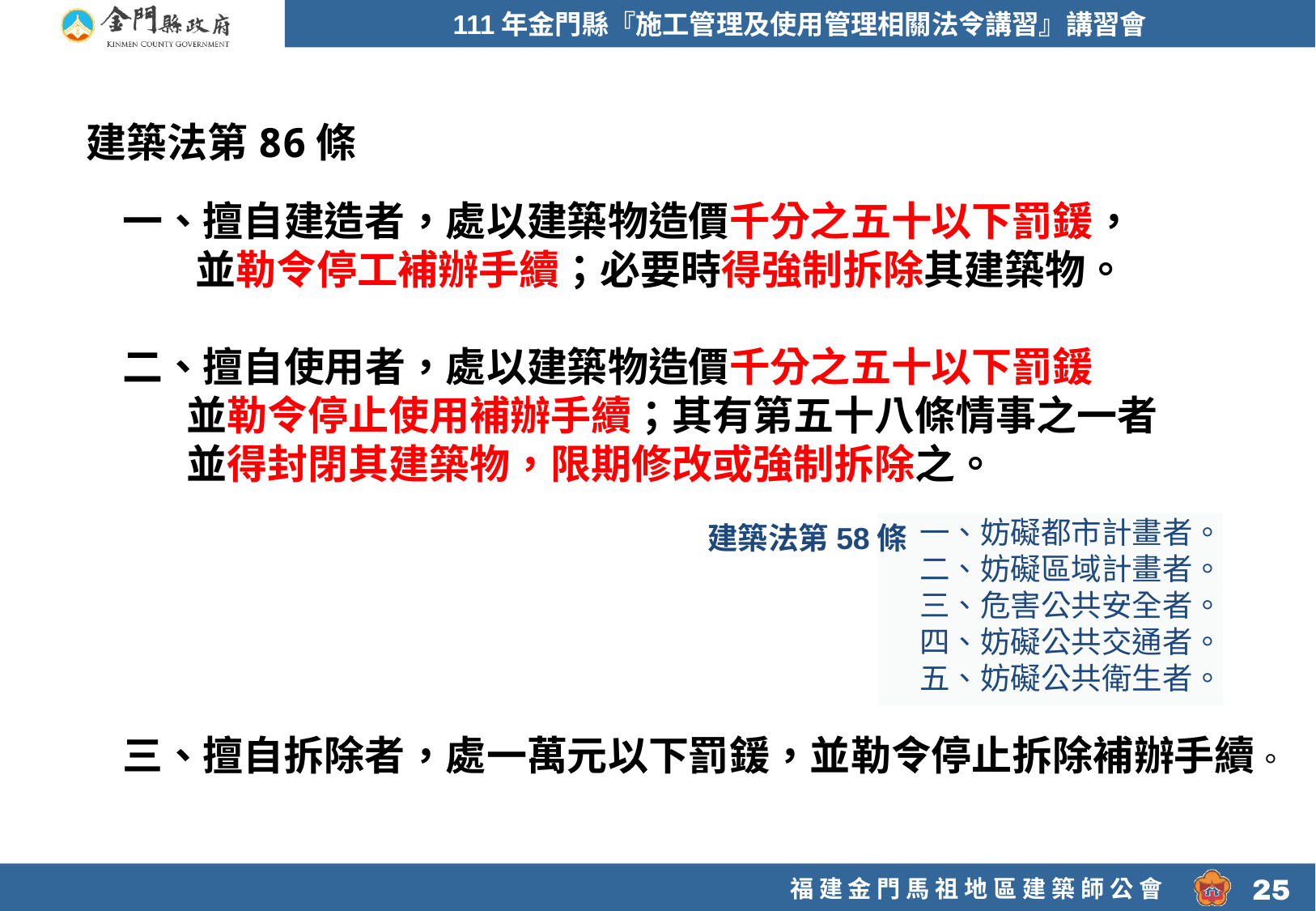

建築法第86條
一、擅自建造者，處以建築物造價千分之五十以下罰鍰，
       並勒令停工補辦手續；必要時得強制拆除其建築物。

二、擅自使用者，處以建築物造價千分之五十以下罰鍰
      並勒令停止使用補辦手續；其有第五十八條情事之一者
      並得封閉其建築物，限期修改或強制拆除之。

三、擅自拆除者，處一萬元以下罰鍰，並勒令停止拆除補辦手續。
建築法第58條
一、妨礙都市計畫者。
二、妨礙區域計畫者。
三、危害公共安全者。
四、妨礙公共交通者。
五、妨礙公共衛生者。
25